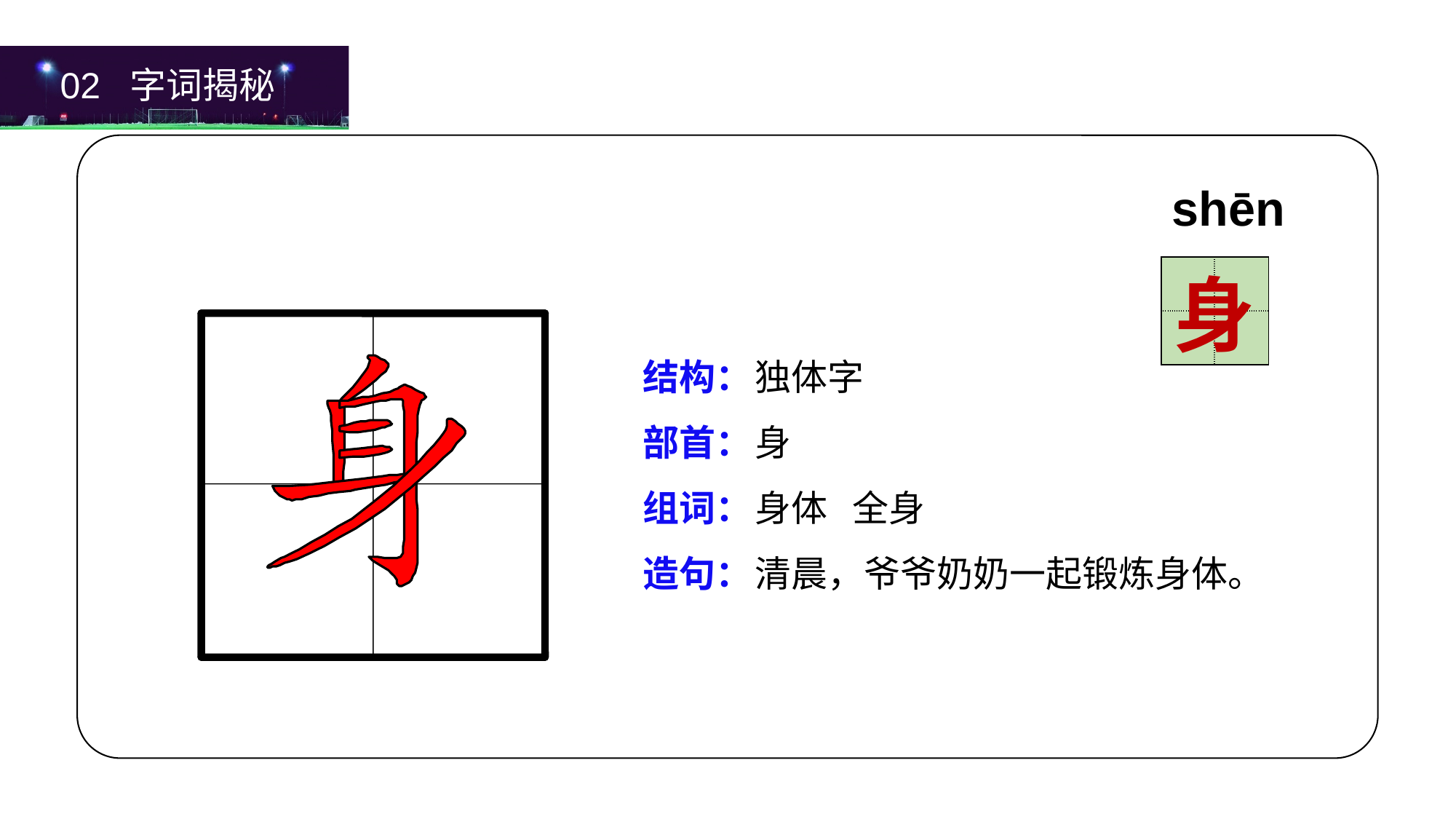

02  字词揭秘

shēn
|  |  |
| --- | --- |
|  |  |
身

结构：
部首：
组词：
造句：

独体字
身
身体   全身
清晨，爷爷奶奶一起锻炼身体。